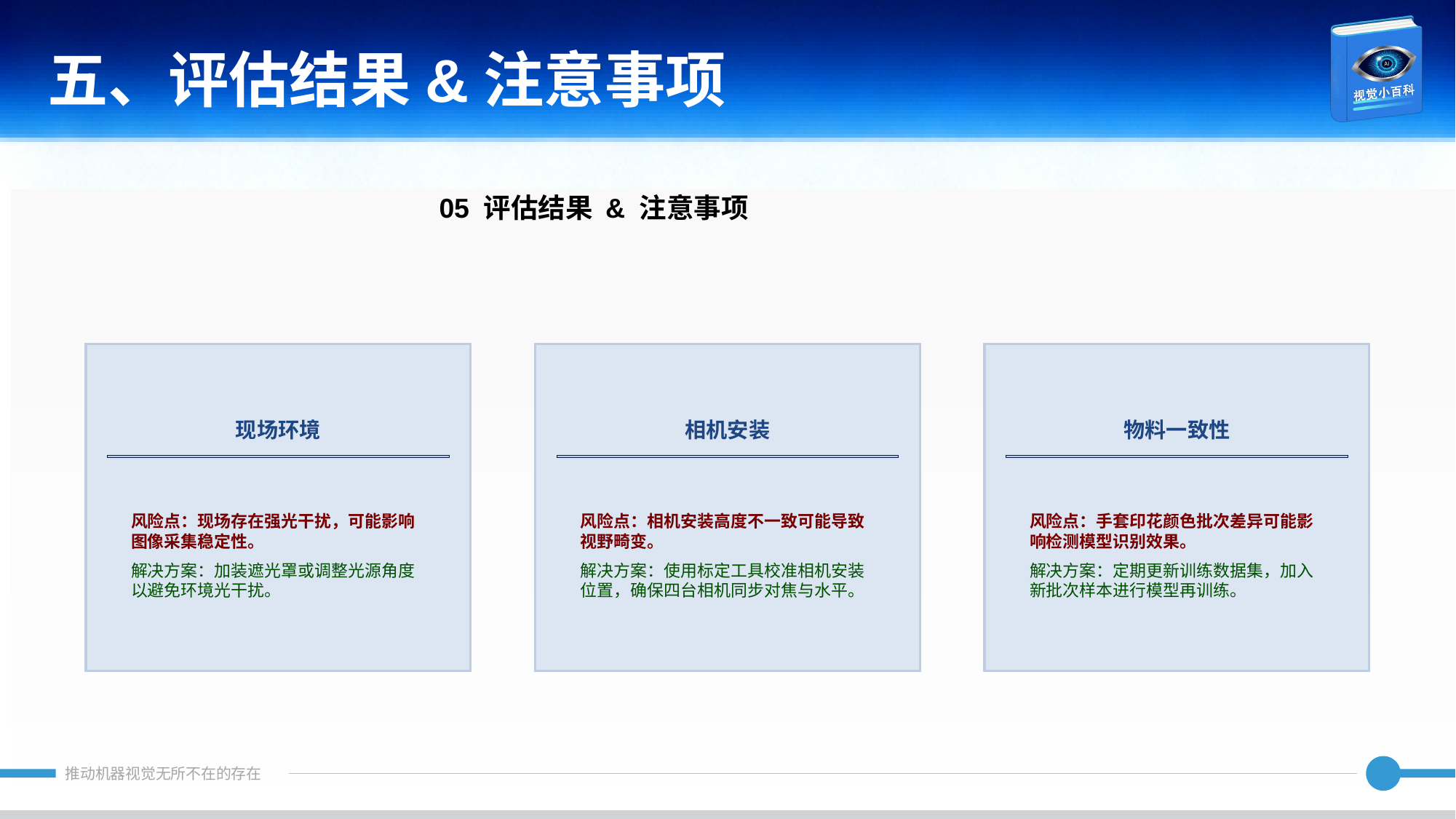

五、评估结果&注意事项

05 评估结果 & 注意事项

现场环境

相机安装

物料一致性

风险点：现场存在强光干扰，可能影响图像采集稳定性。
解决方案：加装遮光罩或调整光源角度以避免环境光干扰。

风险点：相机安装高度不一致可能导致视野畸变。
解决方案：使用标定工具校准相机安装位置，确保四台相机同步对焦与水平。

风险点：手套印花颜色批次差异可能影响检测模型识别效果。
解决方案：定期更新训练数据集，加入新批次样本进行模型再训练。
10